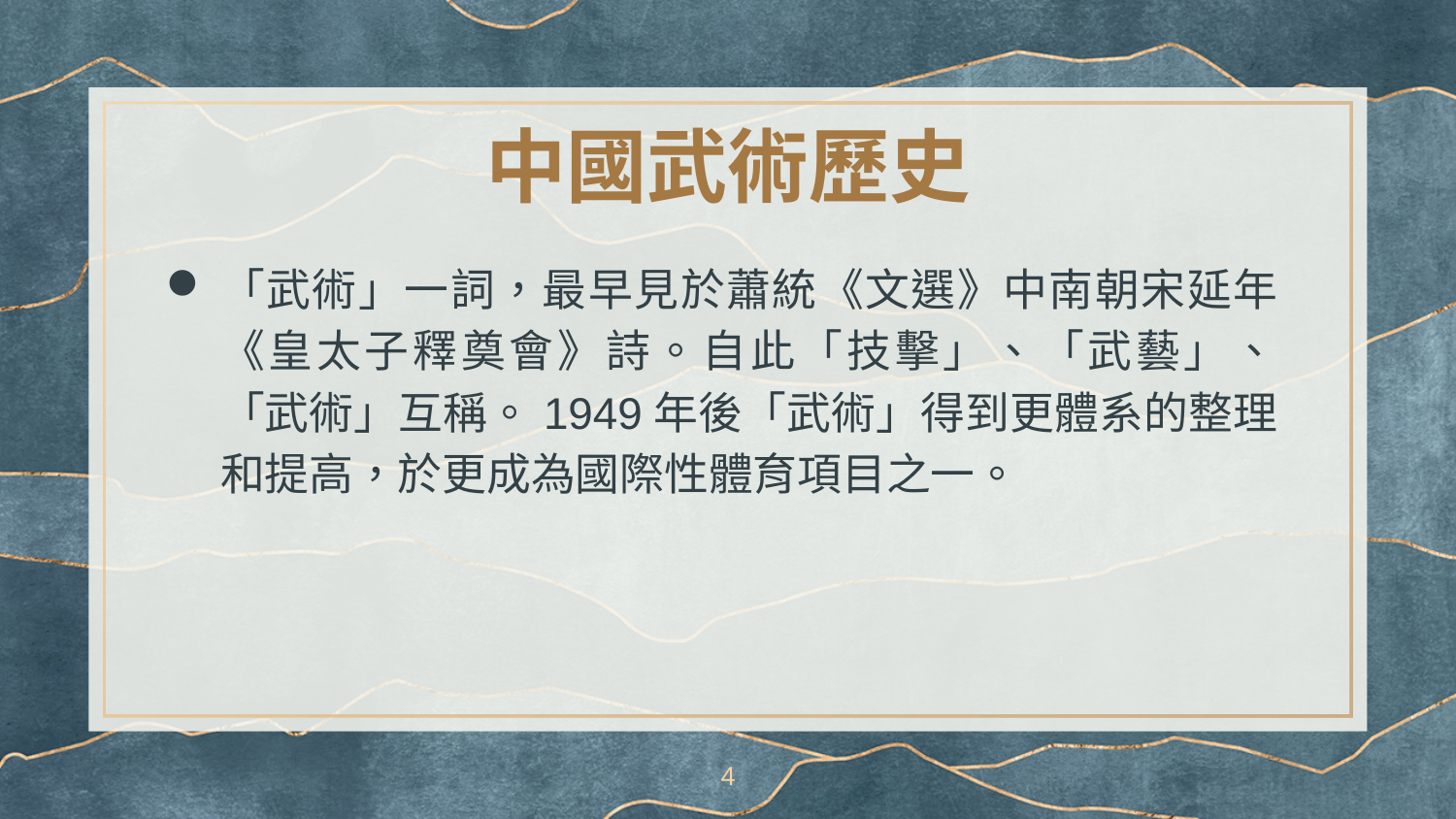

# 中國武術歷史
「武術」一詞，最早見於蕭統《文選》中南朝宋延年《皇太子釋奠會》詩。自此「技擊」、「武藝」、「武術」互稱。1949年後「武術」得到更體系的整理和提高，於更成為國際性體育項目之一。

4